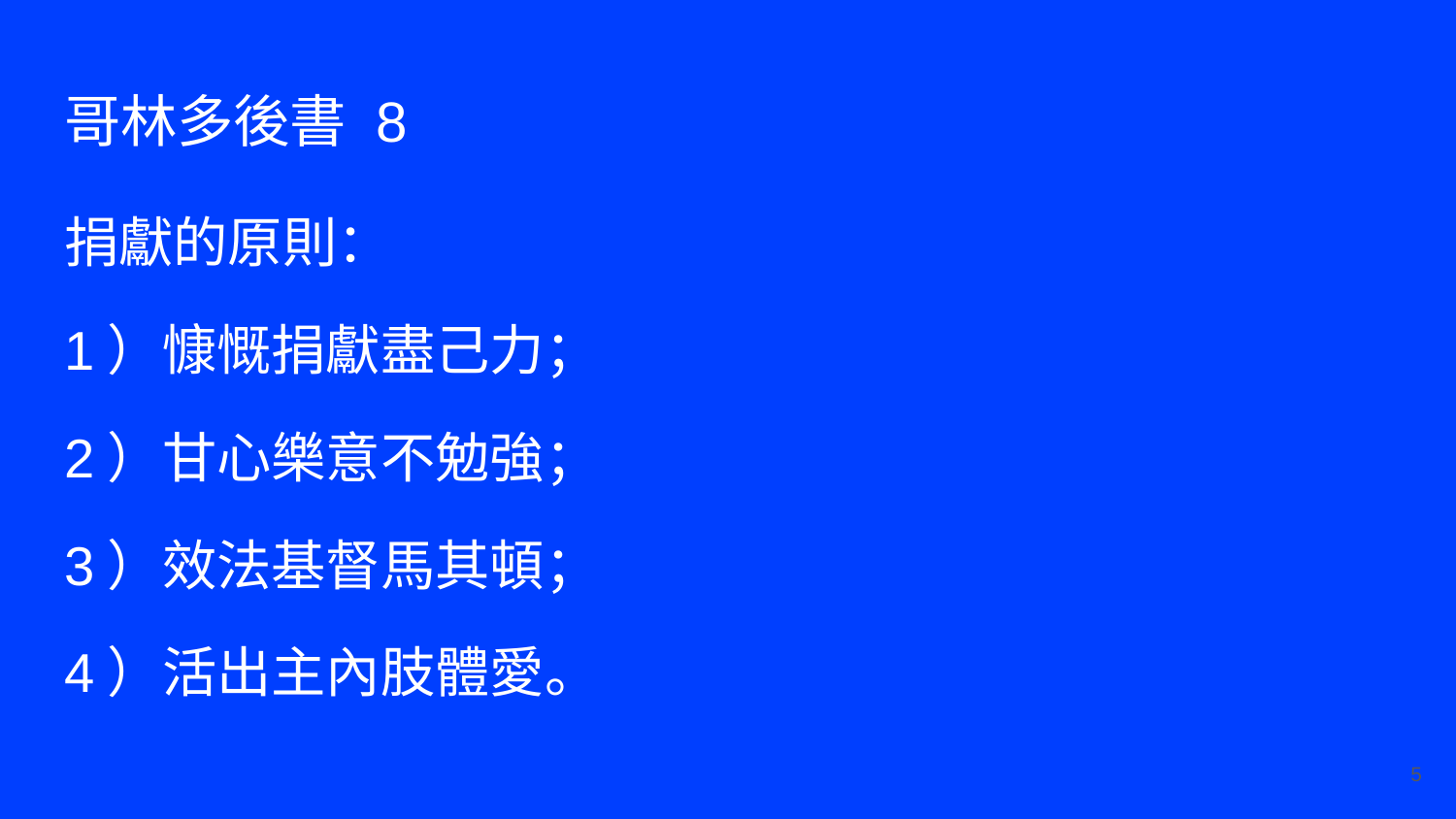

# 哥林多後書 8
捐獻的原則：
1）慷慨捐獻盡己力；
2）甘心樂意不勉強；
3）效法基督馬其頓；
4）活出主內肢體愛。
5